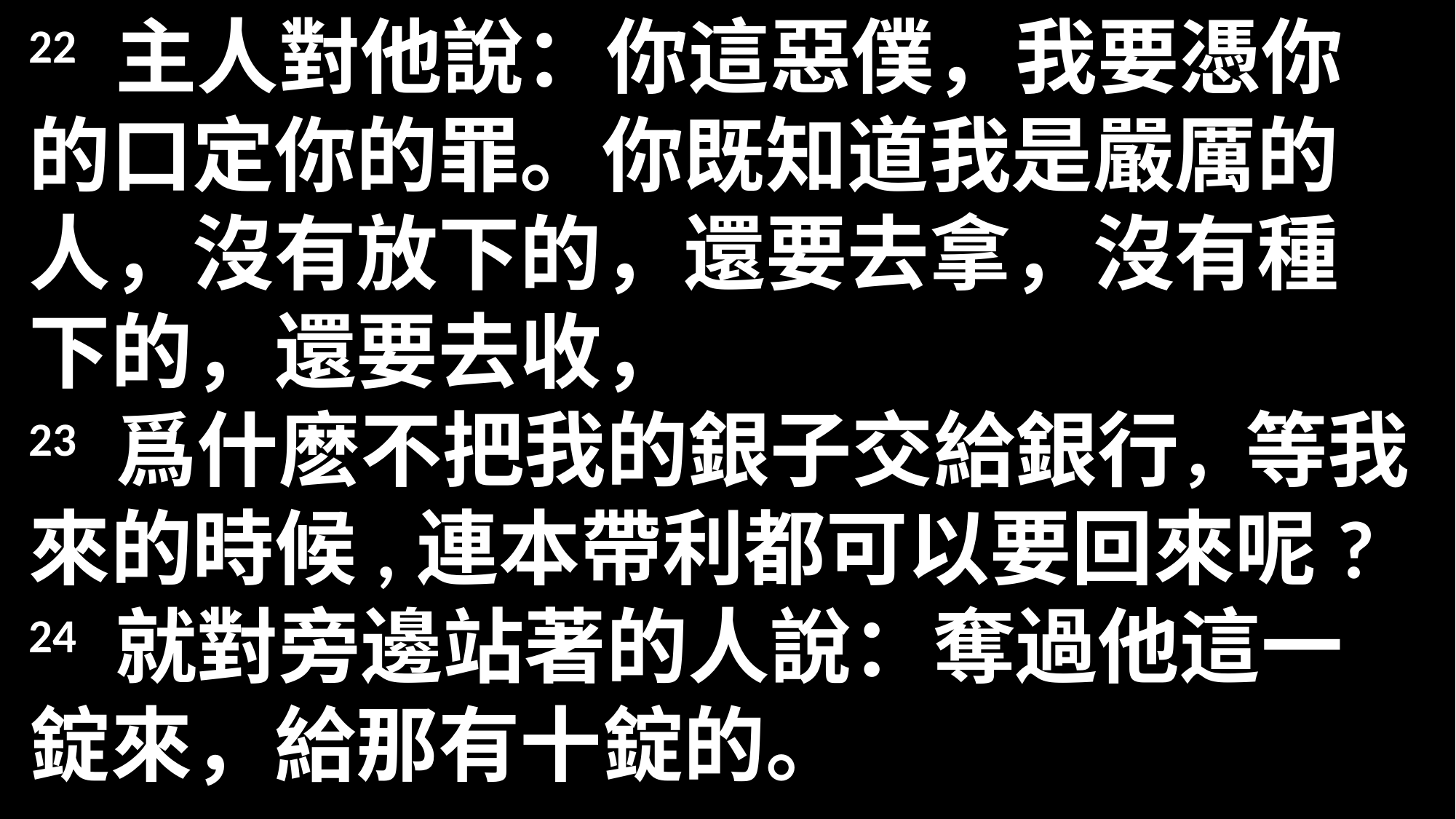

22 主人對他說：你這惡僕，我要憑你的口定你的罪。你既知道我是嚴厲的人，沒有放下的，還要去拿，沒有種下的，還要去收，
23 爲什麽不把我的銀子交給銀行，等我來的時候,連本帶利都可以要回來呢?
24 就對旁邊站著的人說：奪過他這一錠來，給那有十錠的。